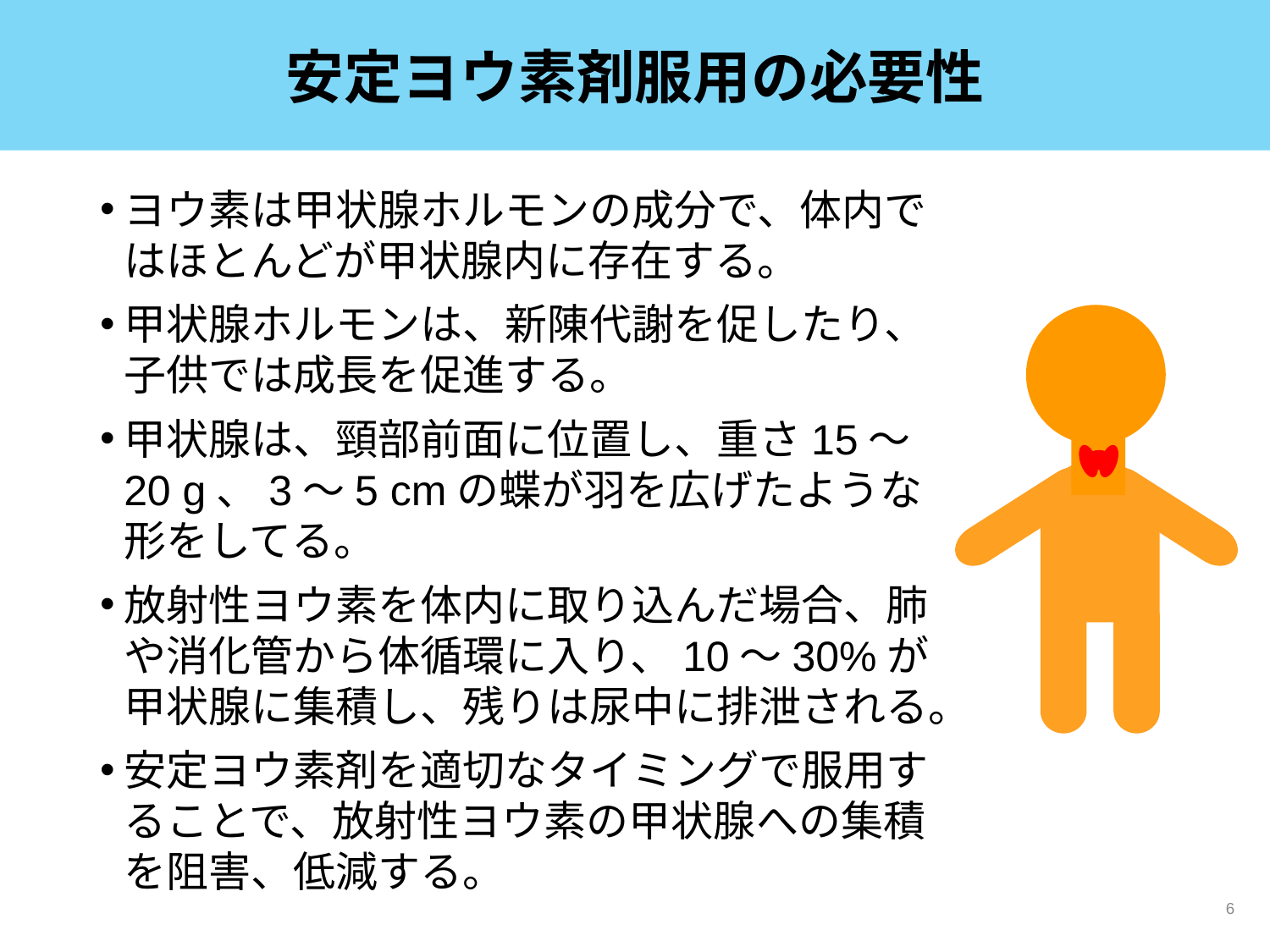

# 安定ヨウ素剤服用の必要性
ヨウ素は甲状腺ホルモンの成分で、体内ではほとんどが甲状腺内に存在する。
甲状腺ホルモンは、新陳代謝を促したり、子供では成長を促進する。
甲状腺は、頸部前面に位置し、重さ15〜20 g、3〜5 cmの蝶が羽を広げたような 形をしてる。
放射性ヨウ素を体内に取り込んだ場合、肺や消化管から体循環に入り、10〜30%が甲状腺に集積し、残りは尿中に排泄される。
安定ヨウ素剤を適切なタイミングで服用することで、放射性ヨウ素の甲状腺への集積を阻害、低減する。

6